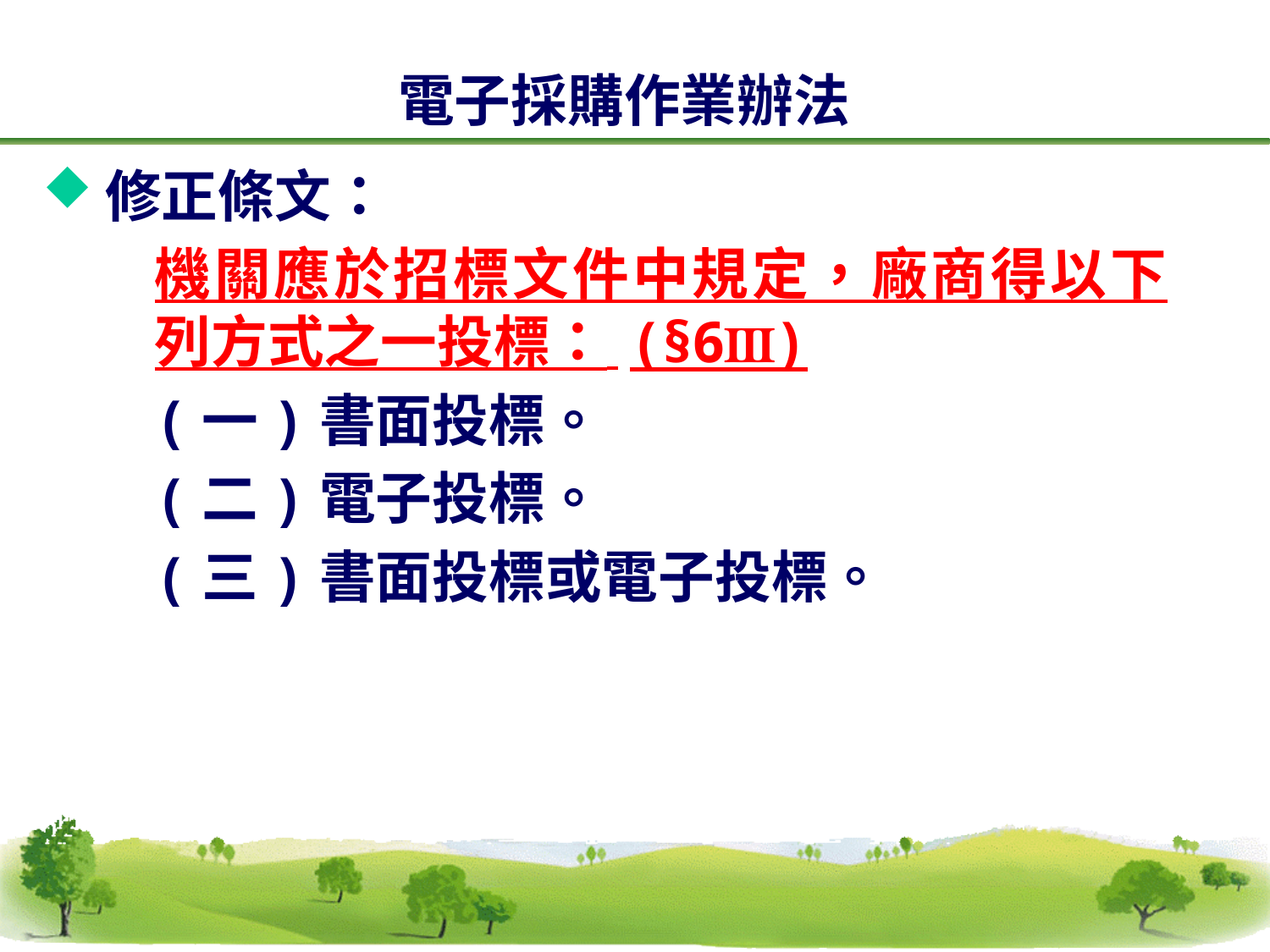

電子採購作業辦法
修正條文：
機關應於招標文件中規定，廠商得以下列方式之一投標： (§6Ⅲ)
(一)書面投標。
(二)電子投標。
(三)書面投標或電子投標。